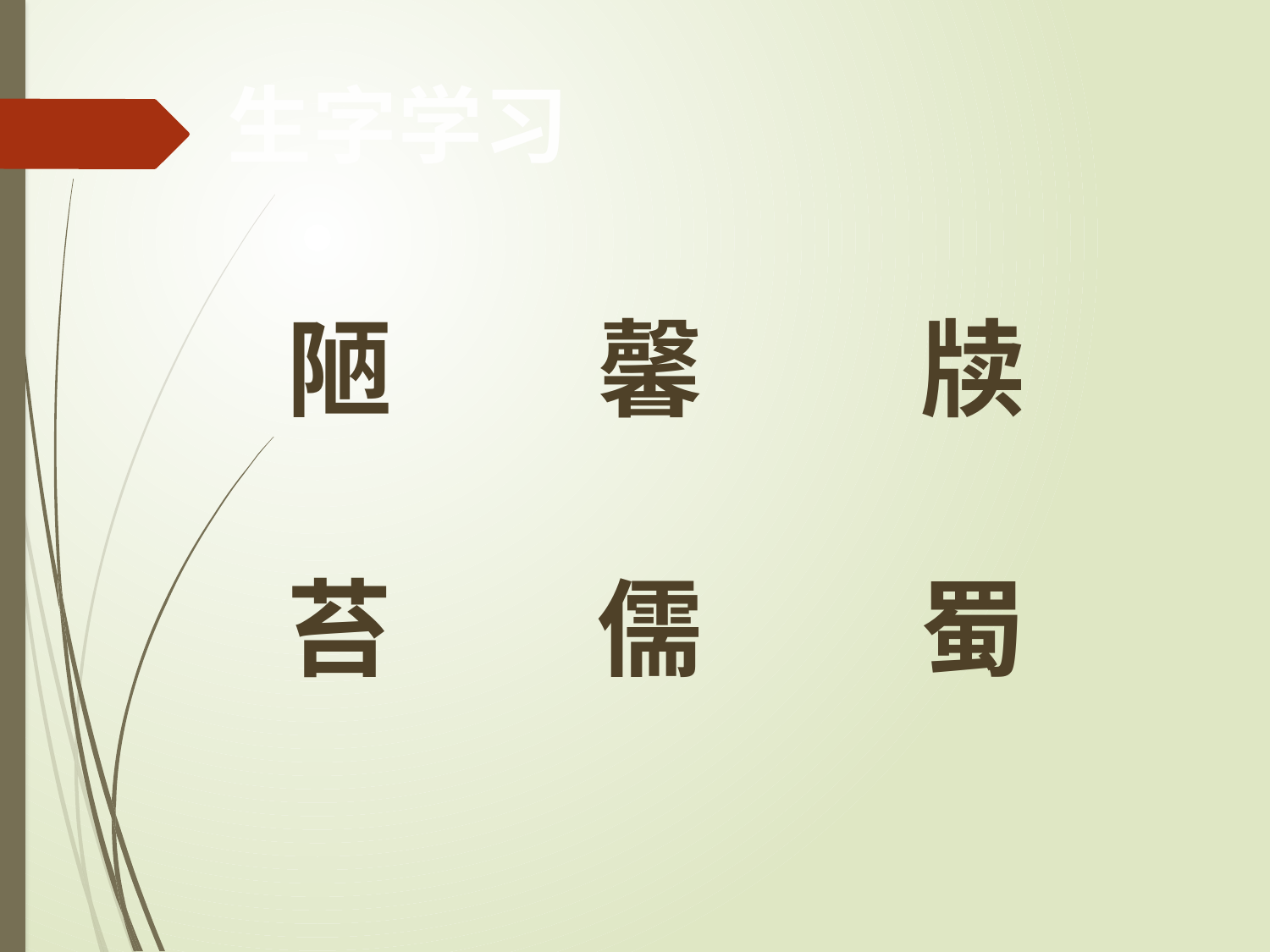

生字学习
陋
馨
牍
蜀
儒
苔